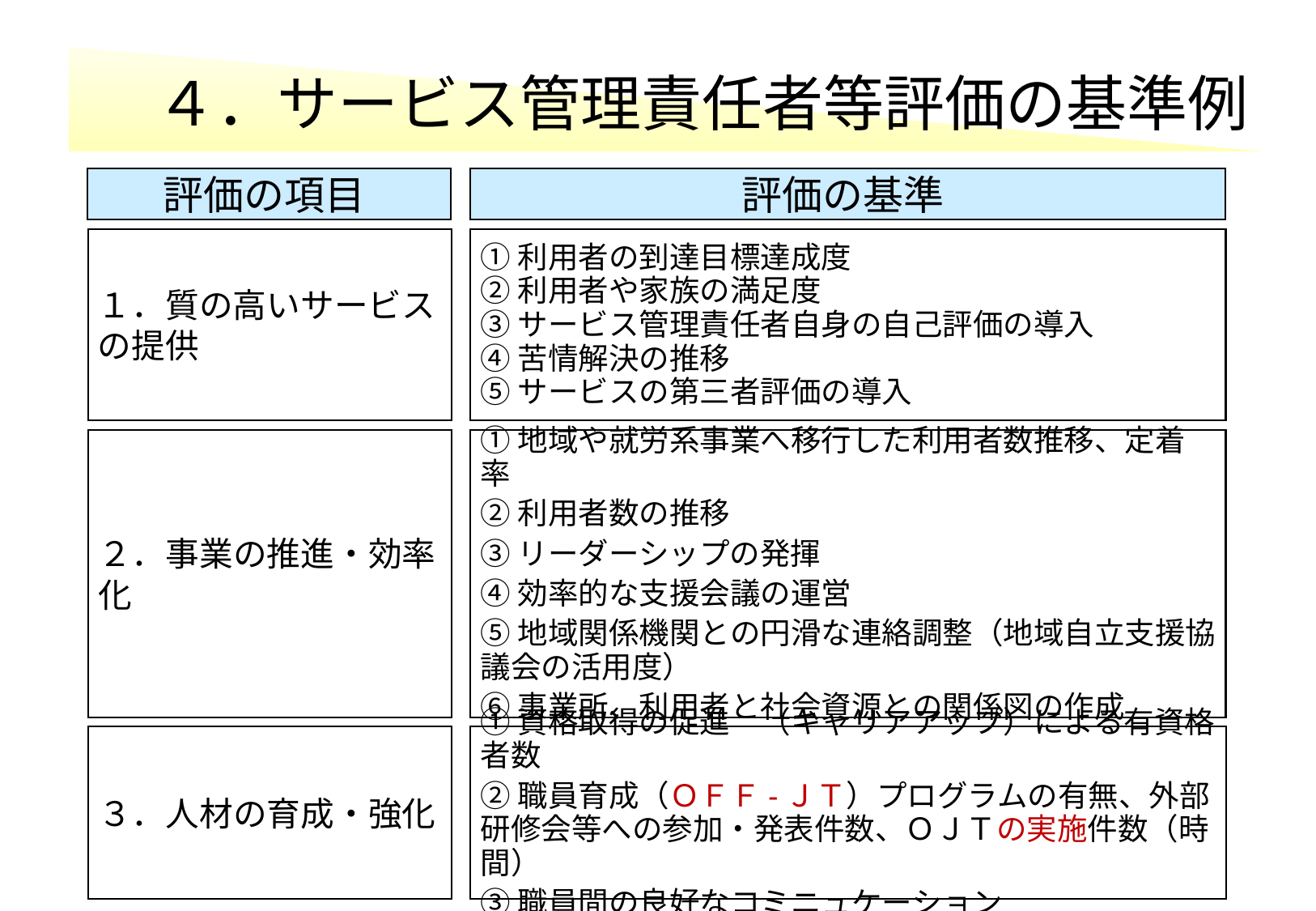

４．サービス管理責任者等評価の基準例
評価の項目
評価の基準

１．質の高いサービスの提供

①利用者の到達目標達成度
②利用者や家族の満足度
③サービス管理責任者自身の自己評価の導入
④苦情解決の推移
⑤サービスの第三者評価の導入

２．事業の推進・効率化

①地域や就労系事業へ移行した利用者数推移、定着率
②利用者数の推移
③リーダーシップの発揮
④効率的な支援会議の運営
⑤地域関係機関との円滑な連絡調整（地域自立支援協議会の活用度）
⑥事業所、利用者と社会資源との関係図の作成
３．人材の育成・強化
①資格取得の促進　（キャリアアップ）による有資格者数
②職員育成（ＯＦＦ-ＪＴ）プログラムの有無、外部研修会等への参加・発表件数、ＯＪＴの実施件数（時間）
③職員間の良好なコミニュケーション